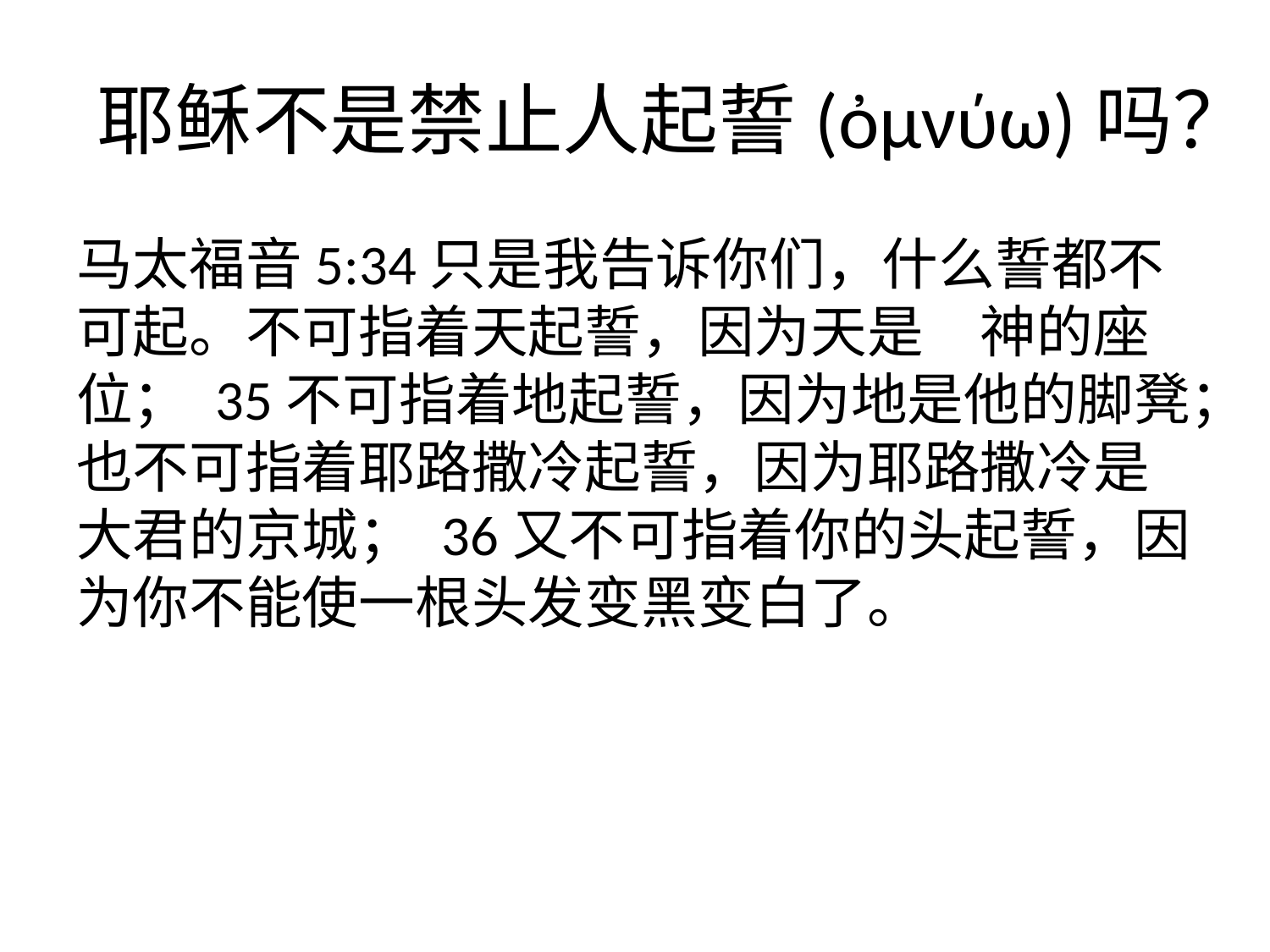

# 耶稣不是禁止人起誓(ὀμνύω)吗？
马太福音5:34只是我告诉你们，什么誓都不可起。不可指着天起誓，因为天是　神的座位； 35不可指着地起誓，因为地是他的脚凳；也不可指着耶路撒冷起誓，因为耶路撒冷是大君的京城； 36又不可指着你的头起誓，因为你不能使一根头发变黑变白了。